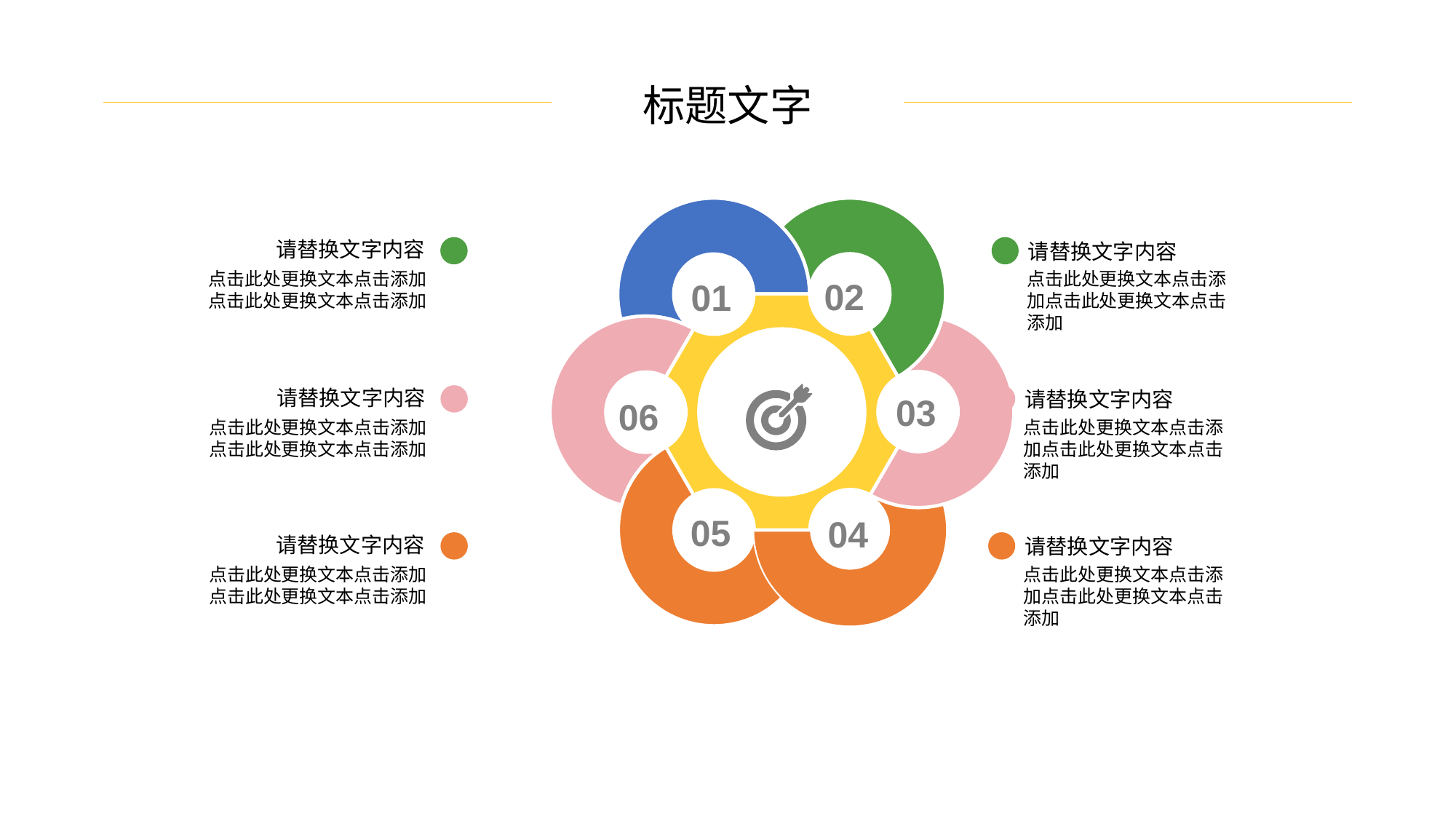

标题文字

02
01

03
06

05
04
请替换文字内容
请替换文字内容

点击此处更换文本点击添加点击此处更换文本点击添加
点击此处更换文本点击添加点击此处更换文本点击添加
请替换文字内容
请替换文字内容

点击此处更换文本点击添加点击此处更换文本点击添加
点击此处更换文本点击添加点击此处更换文本点击添加
请替换文字内容
请替换文字内容

点击此处更换文本点击添加点击此处更换文本点击添加
点击此处更换文本点击添加点击此处更换文本点击添加